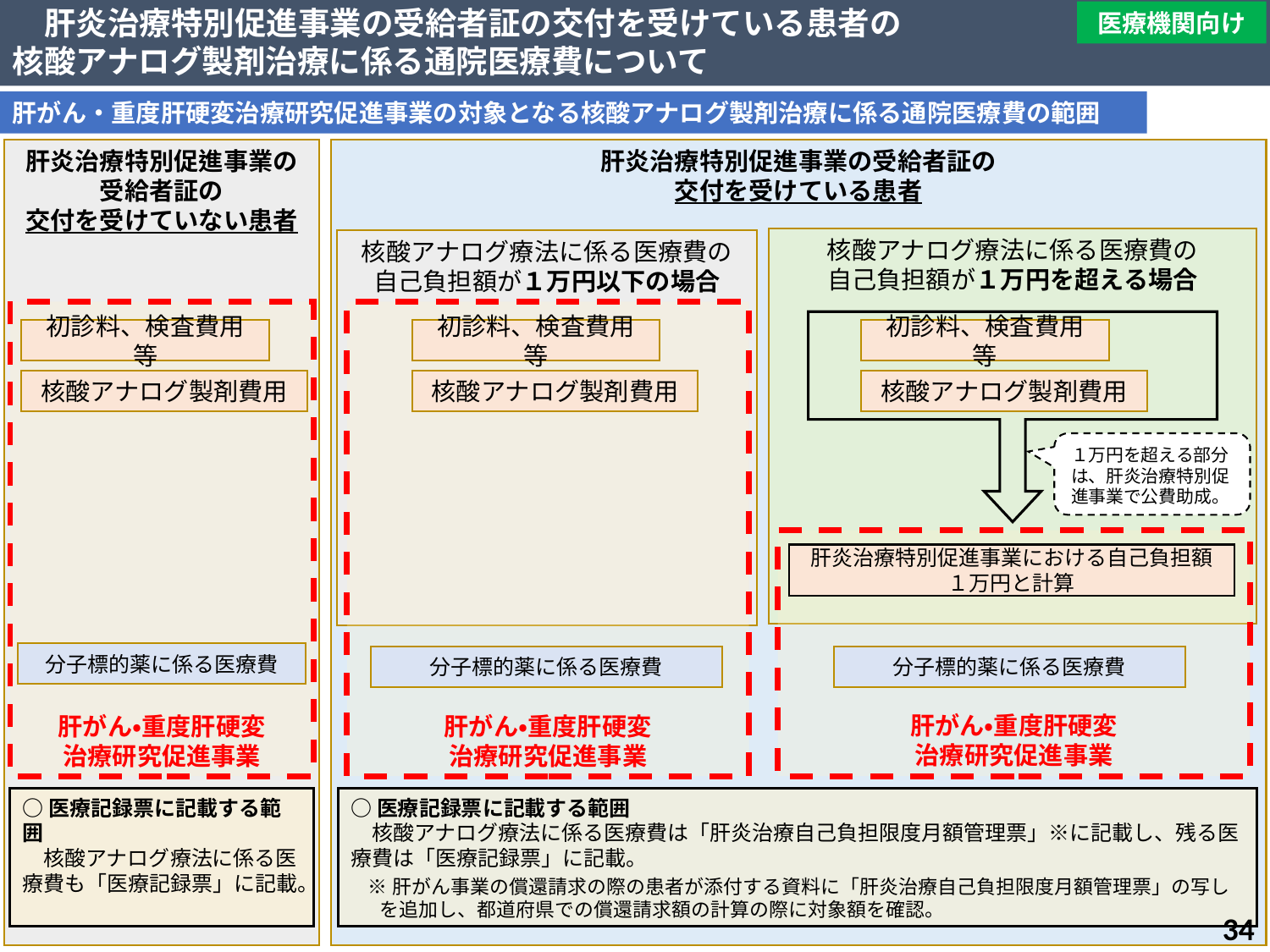

肝炎治療特別促進事業の受給者証の交付を受けている患者の
核酸アナログ製剤治療に係る通院医療費について
医療機関向け
肝がん・重度肝硬変治療研究促進事業の対象となる核酸アナログ製剤治療に係る通院医療費の範囲
肝炎治療特別促進事業の受給者証の
交付を受けている患者
肝炎治療特別促進事業の受給者証の
交付を受けていない患者
核酸アナログ療法に係る医療費の
自己負担額が１万円を超える場合
核酸アナログ療法に係る医療費の自己負担額が１万円以下の場合
肝がん・重度肝硬変
治療研究促進事業
肝がん・重度肝硬変
治療研究促進事業

初診料、検査費用等
初診料、検査費用等
初診料、検査費用等
核酸アナログ製剤費用
核酸アナログ製剤費用
核酸アナログ製剤費用
１万円を超える部分は、肝炎治療特別促進事業で公費助成。
肝がん・重度肝硬変
治療研究促進事業
肝炎治療特別促進事業における自己負担額
１万円と計算
分子標的薬に係る医療費
分子標的薬に係る医療費
分子標的薬に係る医療費
○医療記録票に記載する範囲
　核酸アナログ療法に係る医療費も「医療記録票」に記載。
○医療記録票に記載する範囲
　核酸アナログ療法に係る医療費は「肝炎治療自己負担限度月額管理票」※に記載し、残る医療費は「医療記録票」に記載。
※肝がん事業の償還請求の際の患者が添付する資料に「肝炎治療自己負担限度月額管理票」の写しを追加し、都道府県での償還請求額の計算の際に対象額を確認。
34